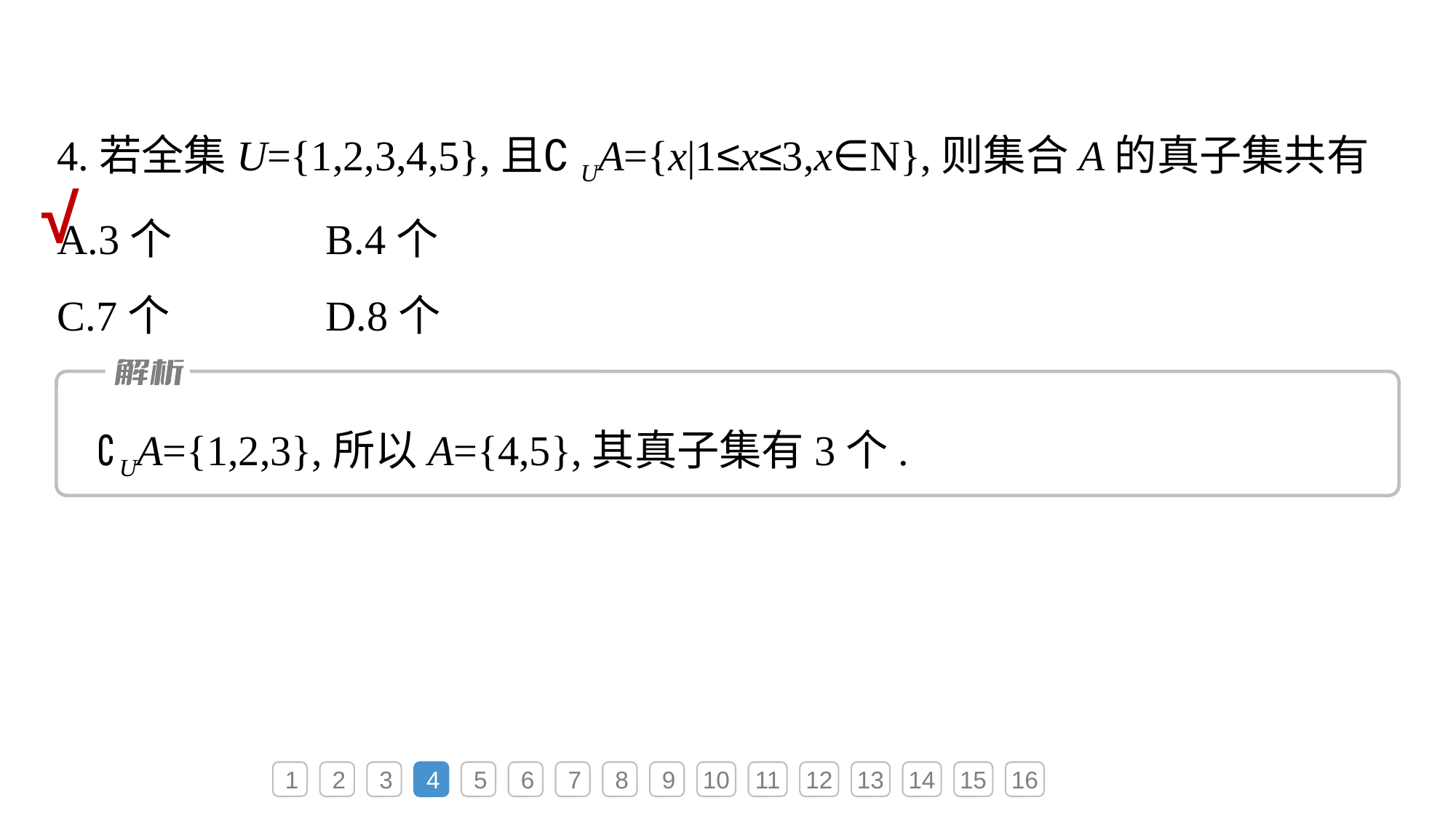

4.若全集U={1,2,3,4,5},且∁UA={x|1≤x≤3,x∈N},则集合A的真子集共有
A.3个	B.4个
C.7个	D.8个
√

∁UA={1,2,3},所以A={4,5},其真子集有3个.
1
2
3
4
5
6
7
8
9
10
11
12
13
14
15
16